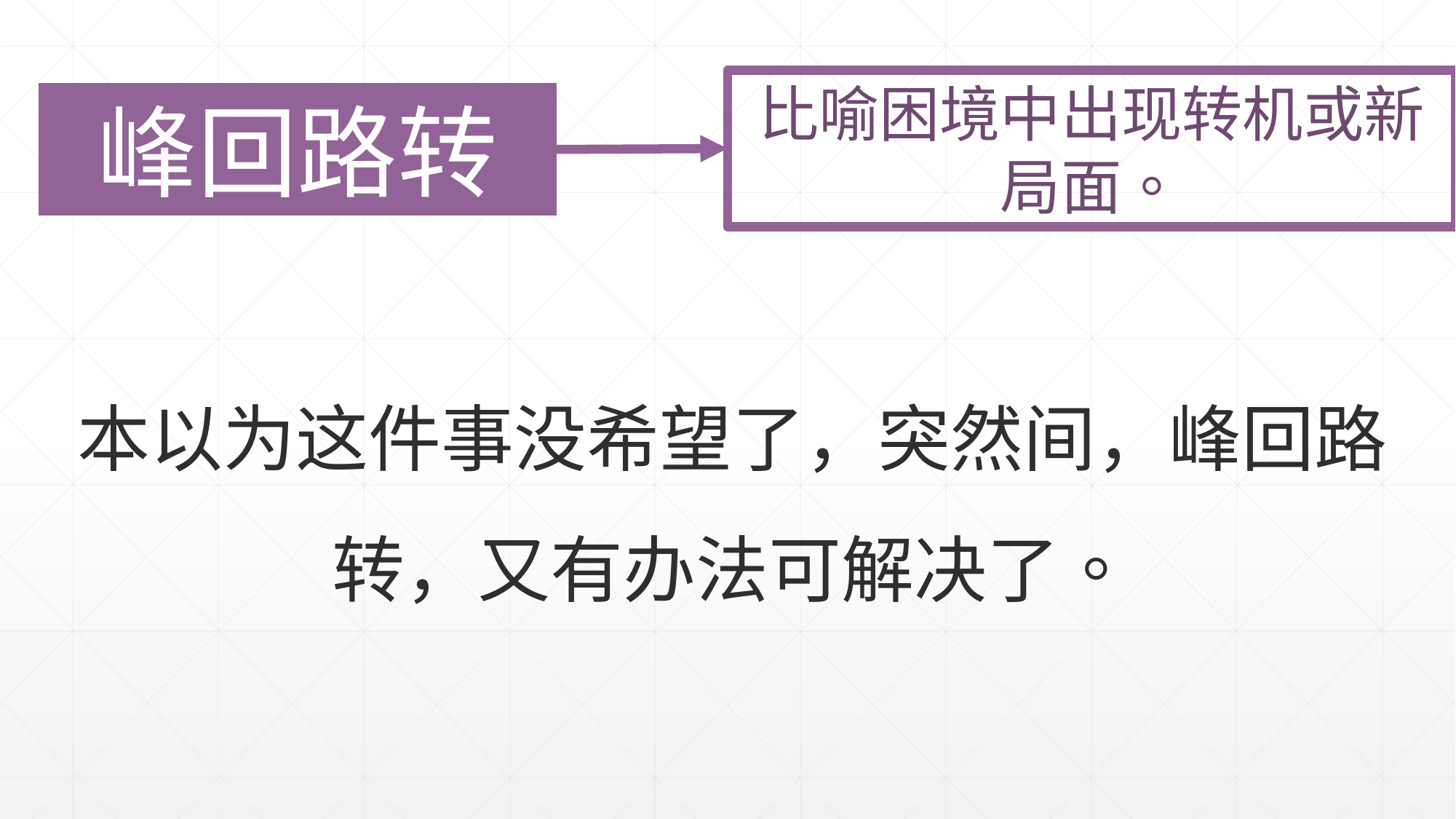

比喻困境中出现转机或新局面。
峰回路转
本以为这件事没希望了，突然间，峰回路转，又有办法可解决了。